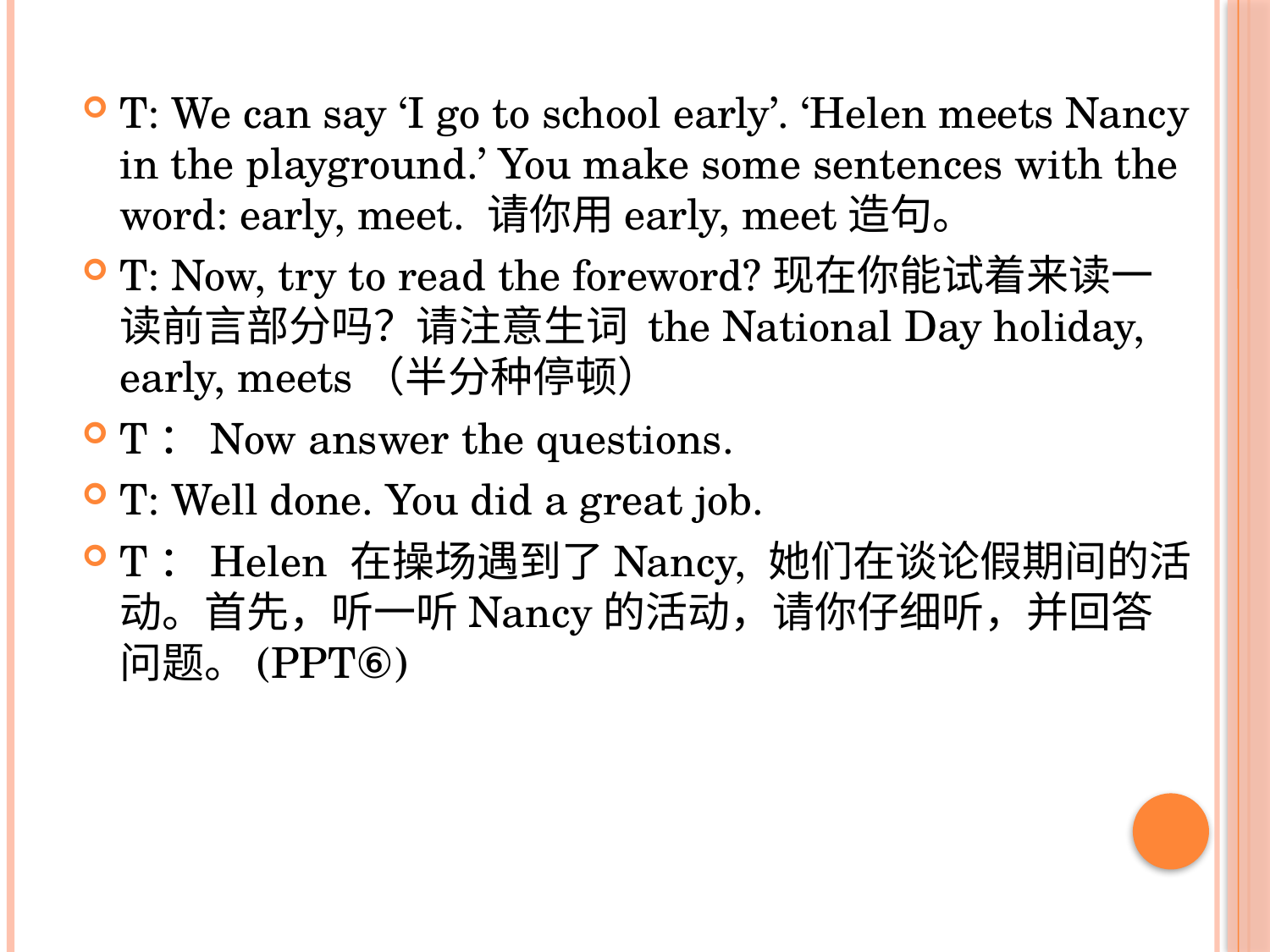

T: We can say ‘I go to school early’. ‘Helen meets Nancy in the playground.’ You make some sentences with the word: early, meet. 请你用early, meet造句。
T: Now, try to read the foreword?现在你能试着来读一读前言部分吗？请注意生词 the National Day holiday, early, meets（半分种停顿）
T：Now answer the questions.
T: Well done. You did a great job.
T：Helen 在操场遇到了Nancy, 她们在谈论假期间的活动。首先，听一听Nancy的活动，请你仔细听，并回答问题。(PPT⑥)